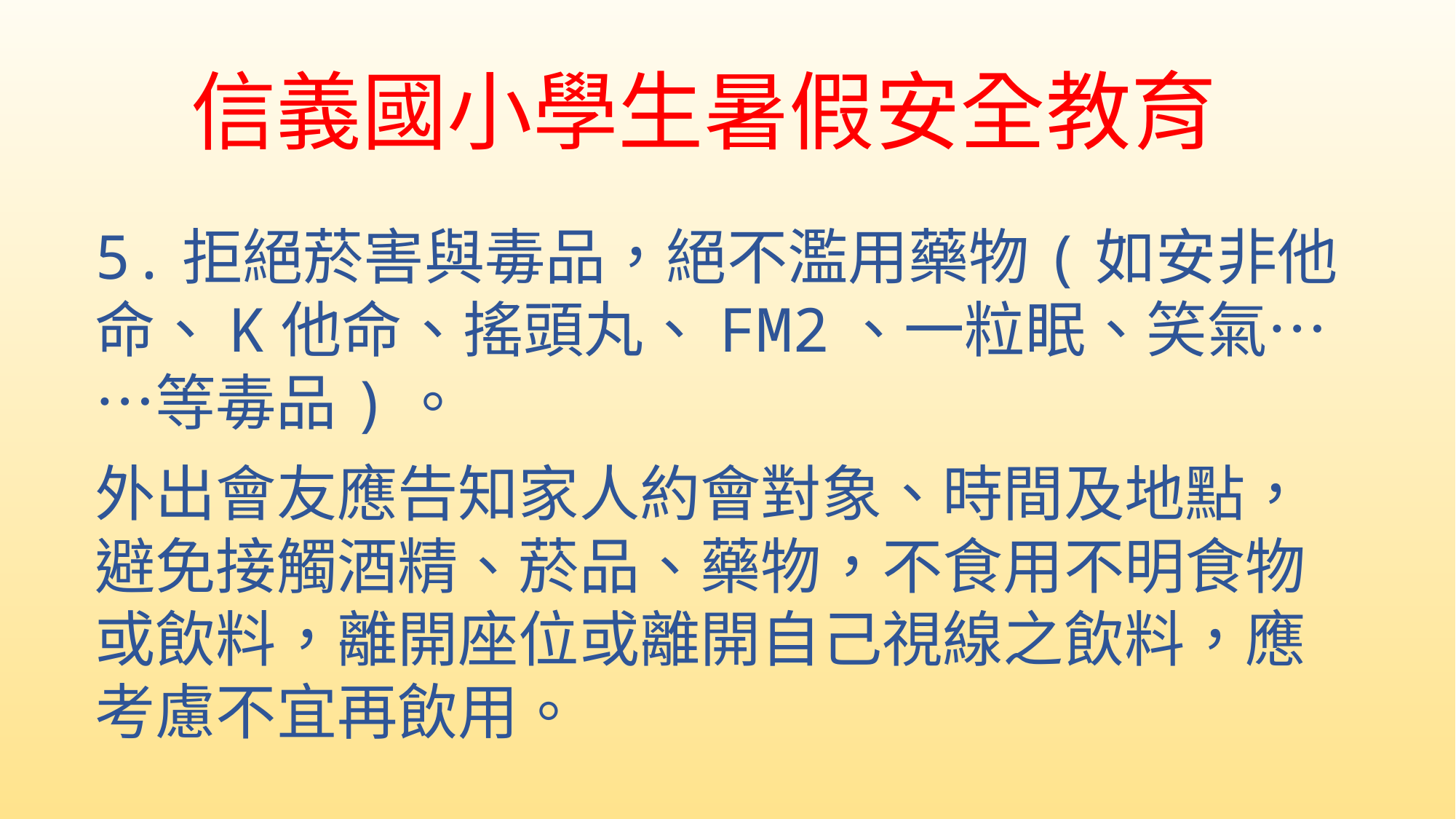

# 信義國小學生暑假安全教育
5.拒絕菸害與毒品，絕不濫用藥物(如安非他命、K他命、搖頭丸、FM2、一粒眠、笑氣……等毒品)。
外出會友應告知家人約會對象、時間及地點，避免接觸酒精、菸品、藥物，不食用不明食物或飲料，離開座位或離開自己視線之飲料，應考慮不宜再飲用。